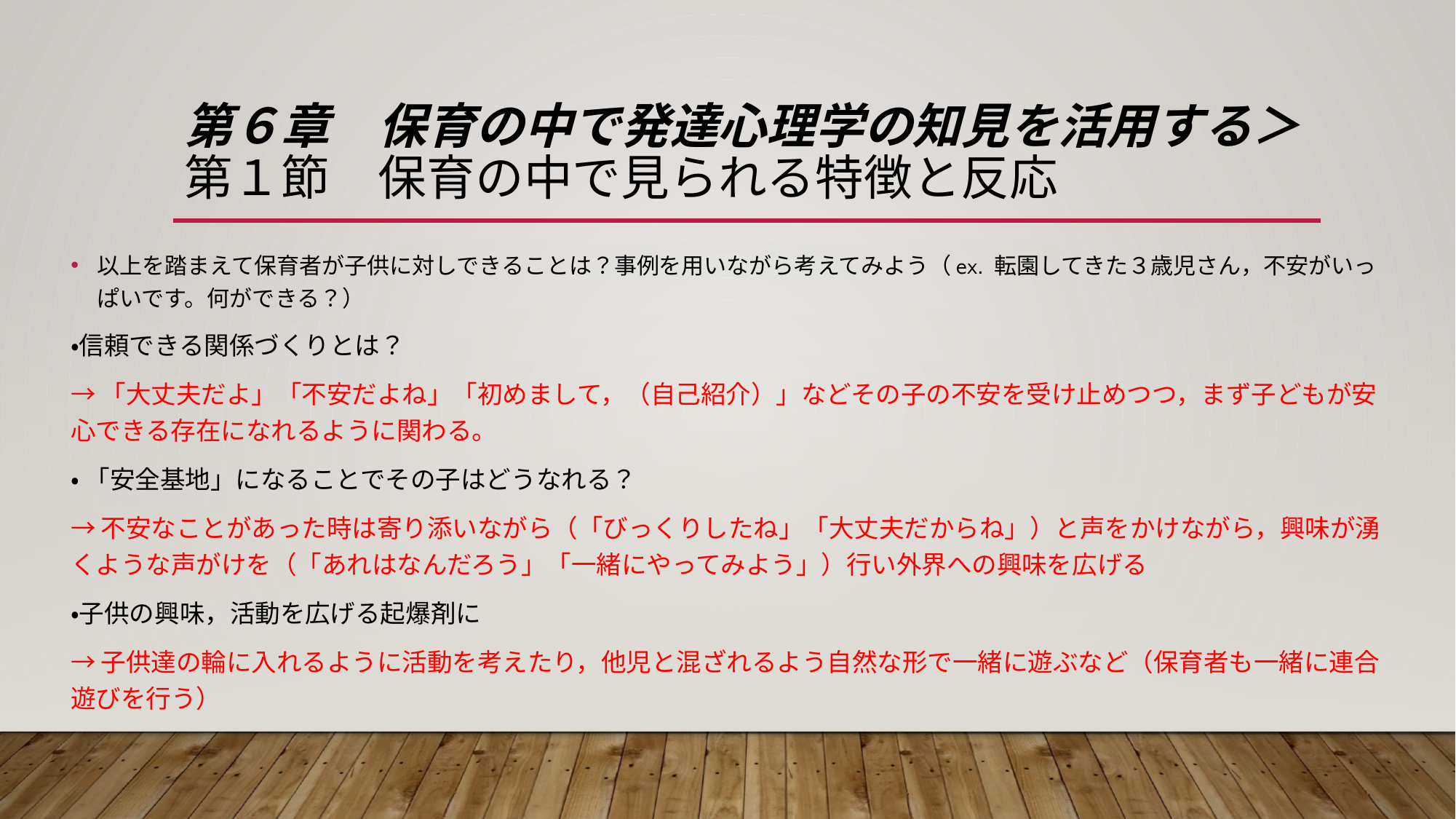

# 第６章　保育の中で発達心理学の知見を活用する＞ 第１節　保育の中で見られる特徴と反応
以上を踏まえて保育者が子供に対しできることは？事例を用いながら考えてみよう（ex. 転園してきた３歳児さん，不安がいっぱいです。何ができる？）
・信頼できる関係づくりとは？
→「大丈夫だよ」「不安だよね」「初めまして，（自己紹介）」などその子の不安を受け止めつつ，まず子どもが安心できる存在になれるように関わる。
・ 「安全基地」になることでその子はどうなれる？
→不安なことがあった時は寄り添いながら（「びっくりしたね」「大丈夫だからね」）と声をかけながら，興味が湧くような声がけを（「あれはなんだろう」「一緒にやってみよう」）行い外界への興味を広げる
・子供の興味，活動を広げる起爆剤に
→子供達の輪に入れるように活動を考えたり，他児と混ざれるよう自然な形で一緒に遊ぶなど（保育者も一緒に連合遊びを行う）